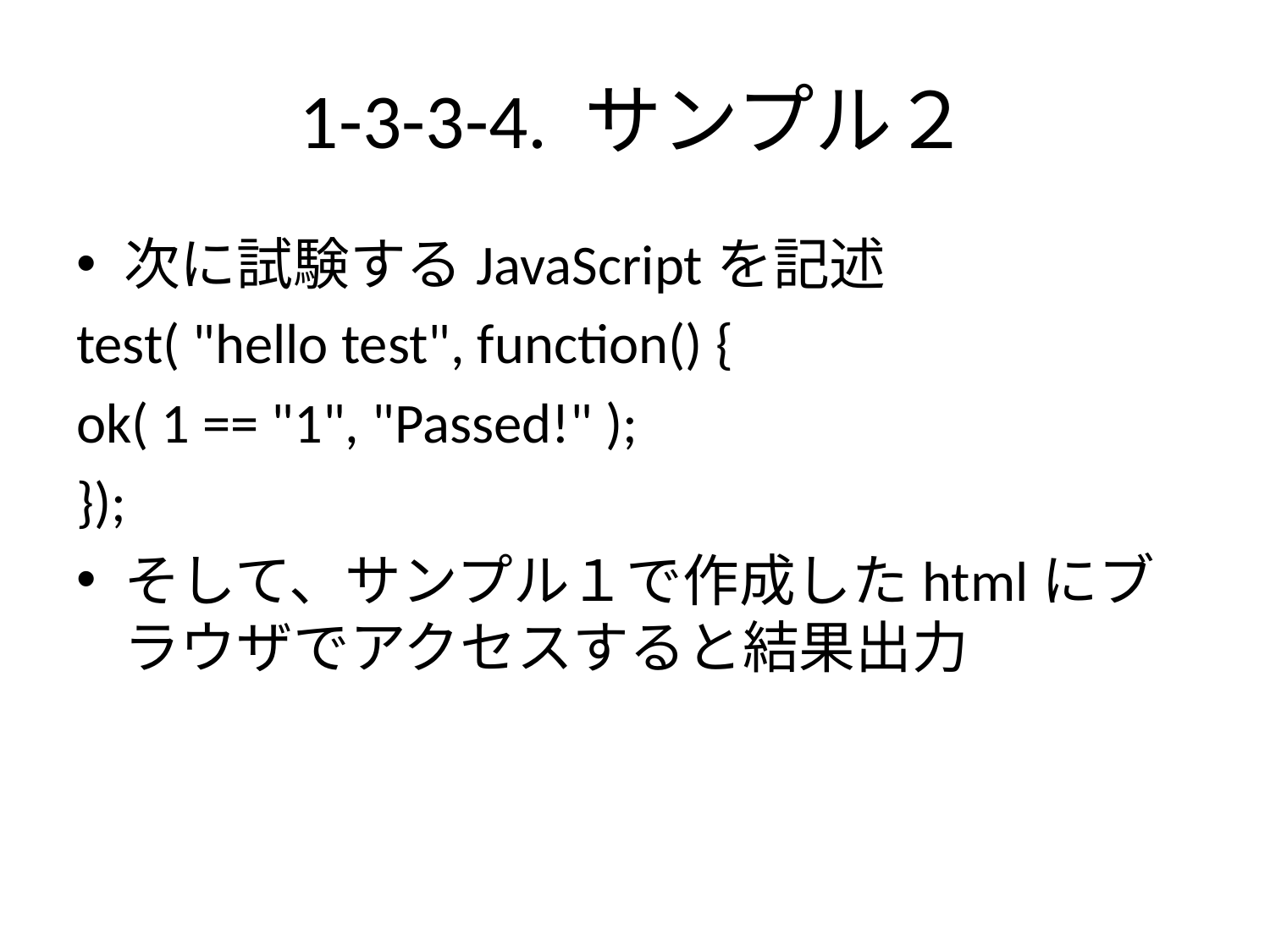

# 1-3-3-4. サンプル２
次に試験するJavaScriptを記述
test( "hello test", function() {
ok( 1 == "1", "Passed!" );
});
そして、サンプル１で作成したhtmlにブラウザでアクセスすると結果出力